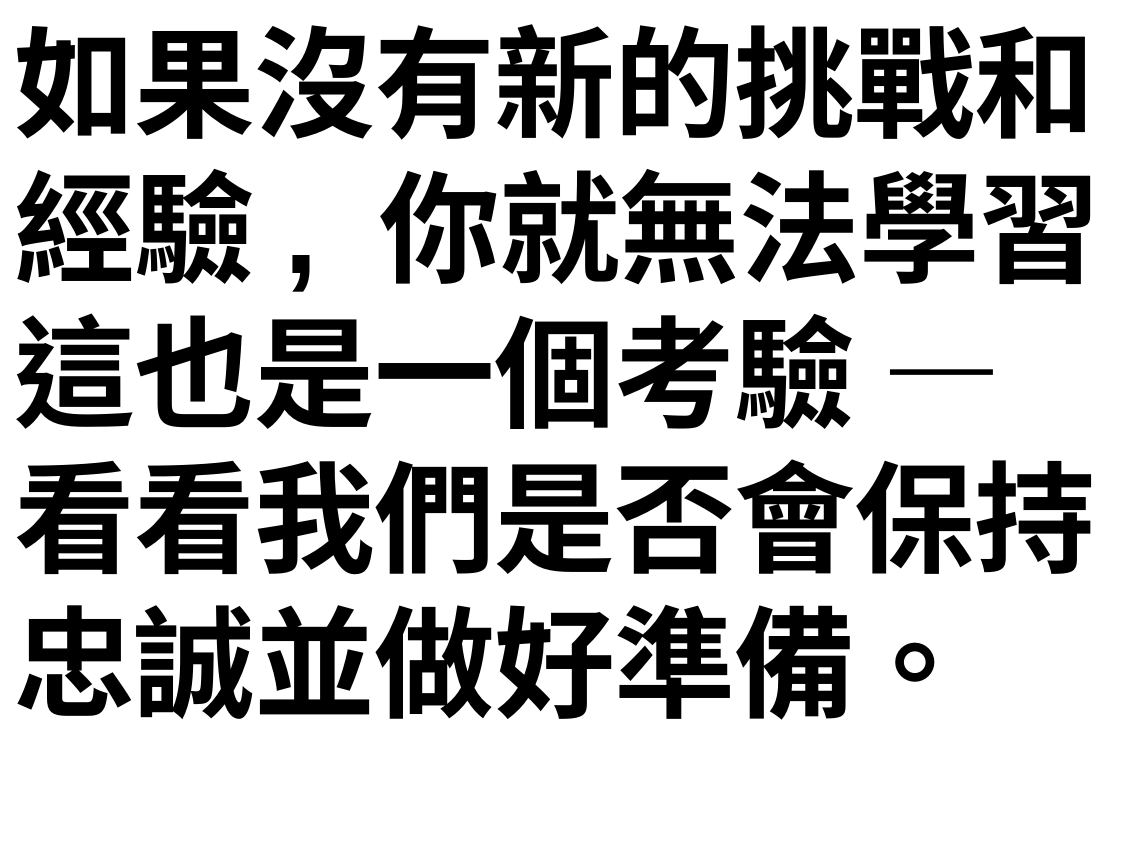

如果沒有新的挑戰和經驗, 你就無法學習。
這也是一個考驗 — 看看我們是否會保持忠誠並做好準備。